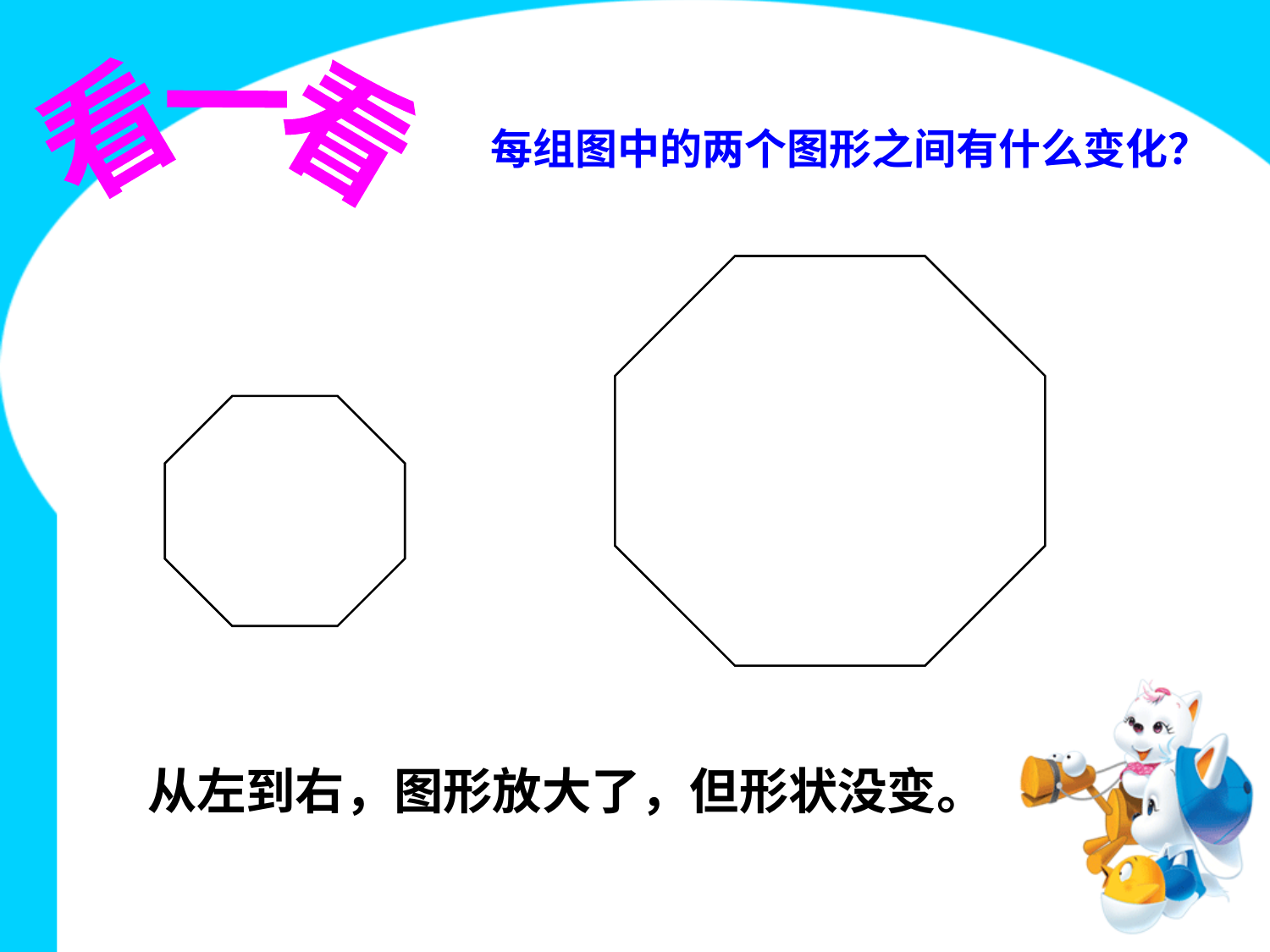

看一看
每组图中的两个图形之间有什么变化？

从左到右，图形放大了，但形状没变。